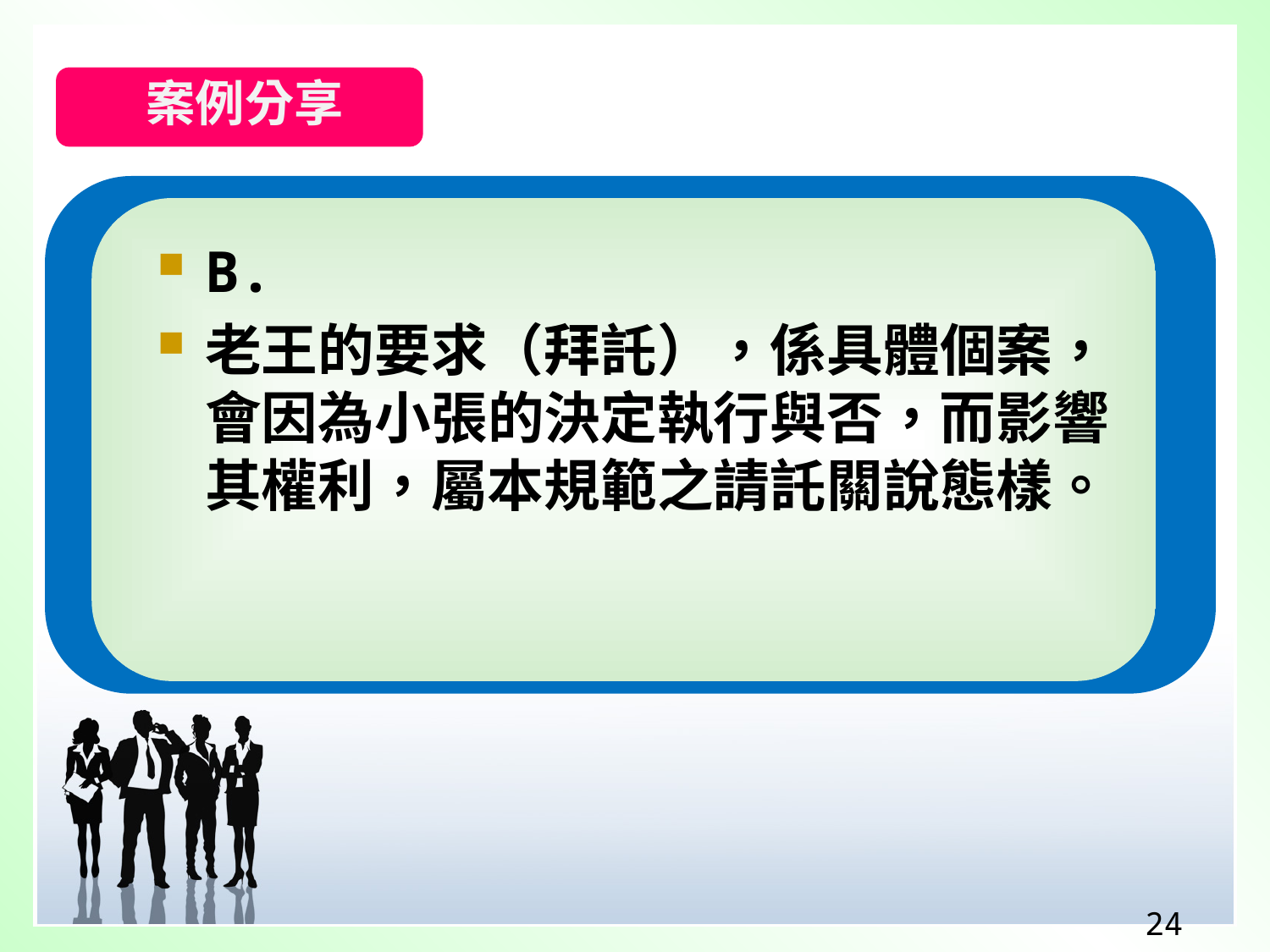

案例分享

B.
老王的要求（拜託），係具體個案，會因為小張的決定執行與否，而影響其權利，屬本規範之請託關說態樣。
                                     24